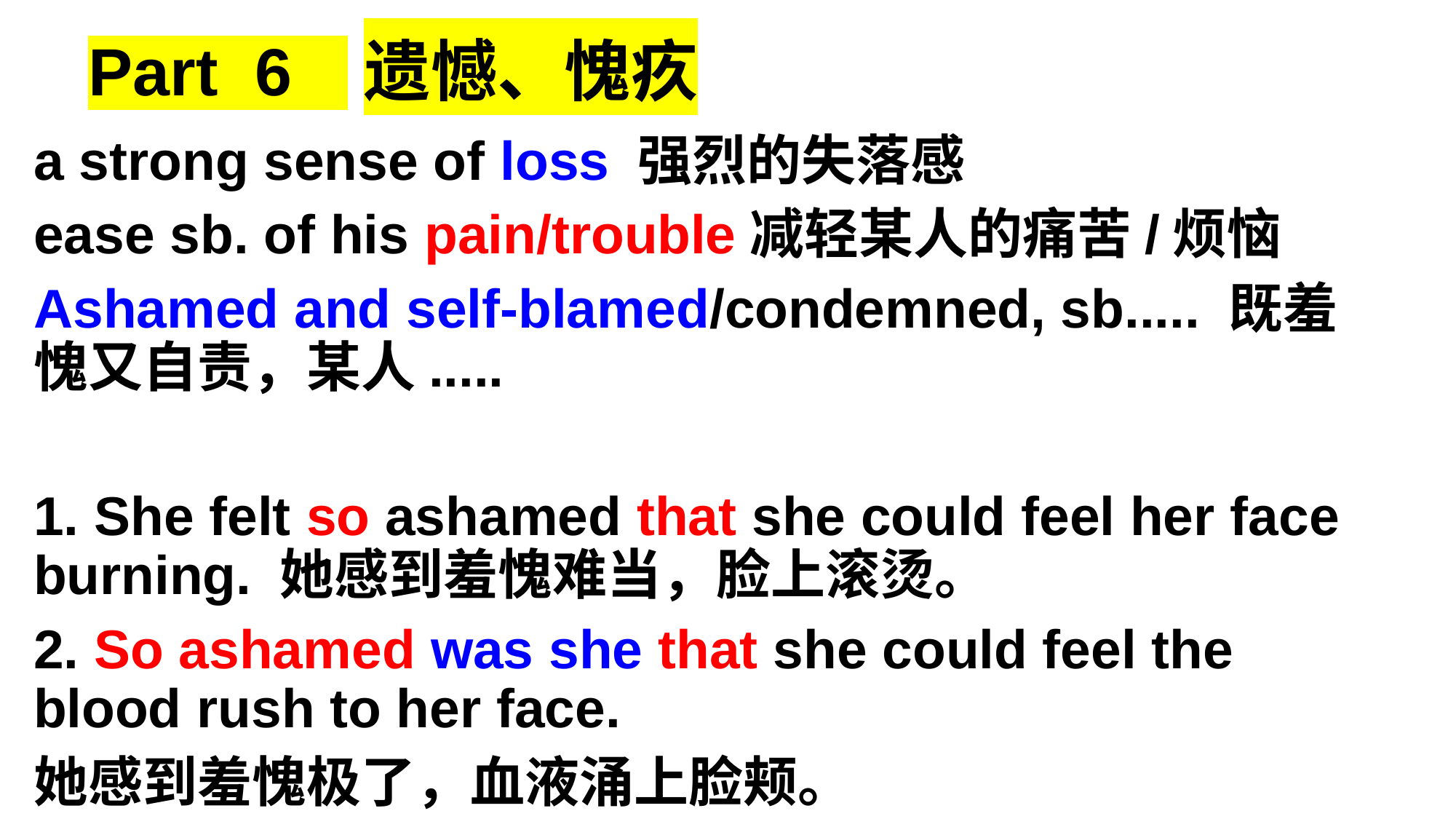

# Part  6   遗憾、愧疚
a strong sense of loss 强烈的失落感
ease sb. of his pain/trouble减轻某人的痛苦/烦恼
Ashamed and self-blamed/condemned, sb..... 既羞愧又自责，某人.....

1. She felt so ashamed that she could feel her face burning. 她感到羞愧难当，脸上滚烫。
2. So ashamed was she that she could feel the blood rush to her face.
她感到羞愧极了，血液涌上脸颊。